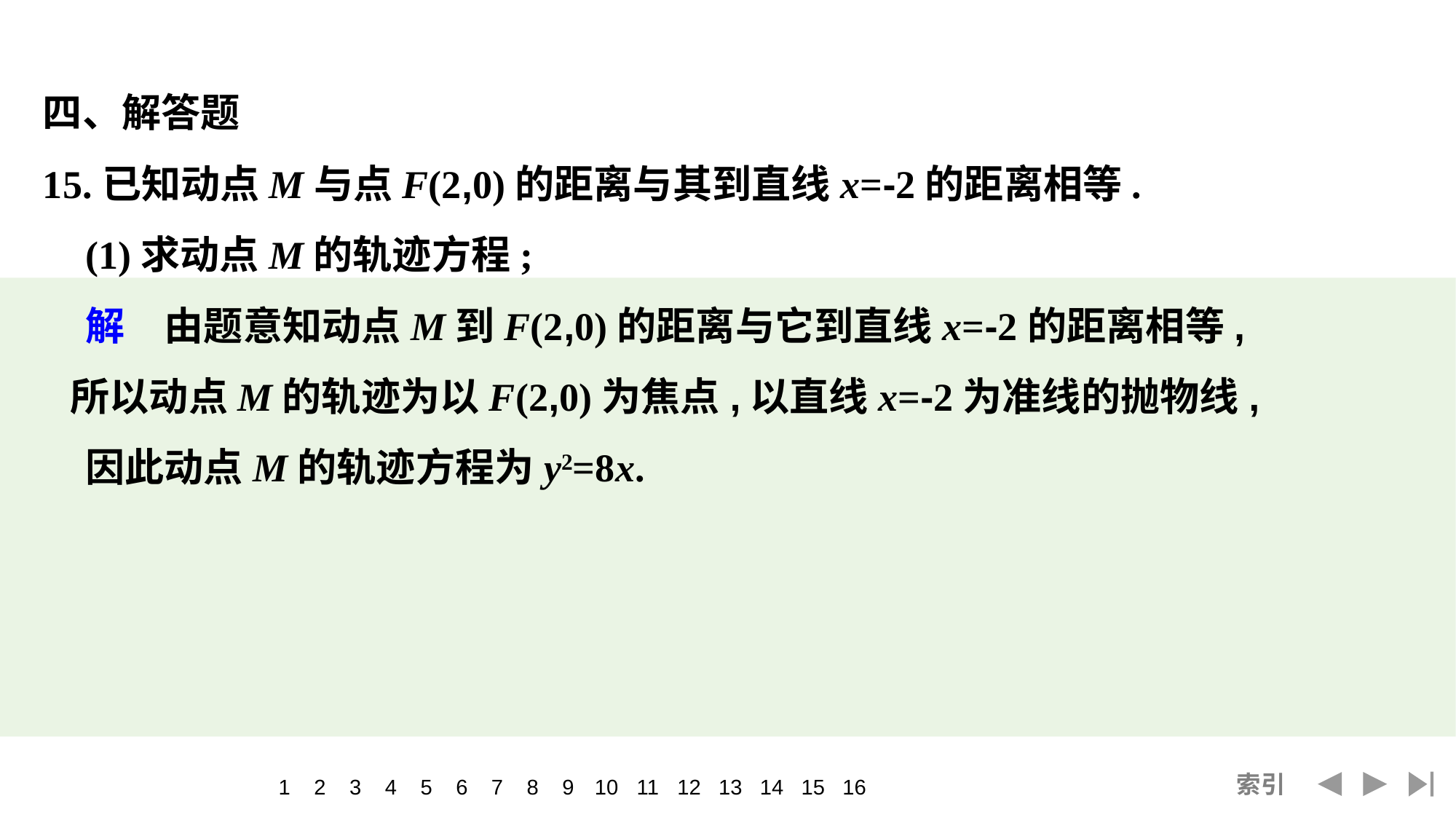

四、解答题
15.已知动点M与点F(2,0)的距离与其到直线x=-2的距离相等.
	(1)求动点M的轨迹方程;
	解　由题意知动点M到F(2,0)的距离与它到直线x=-2的距离相等,
  所以动点M的轨迹为以F(2,0)为焦点,以直线x=-2为准线的抛物线,
	因此动点M的轨迹方程为y2=8x.